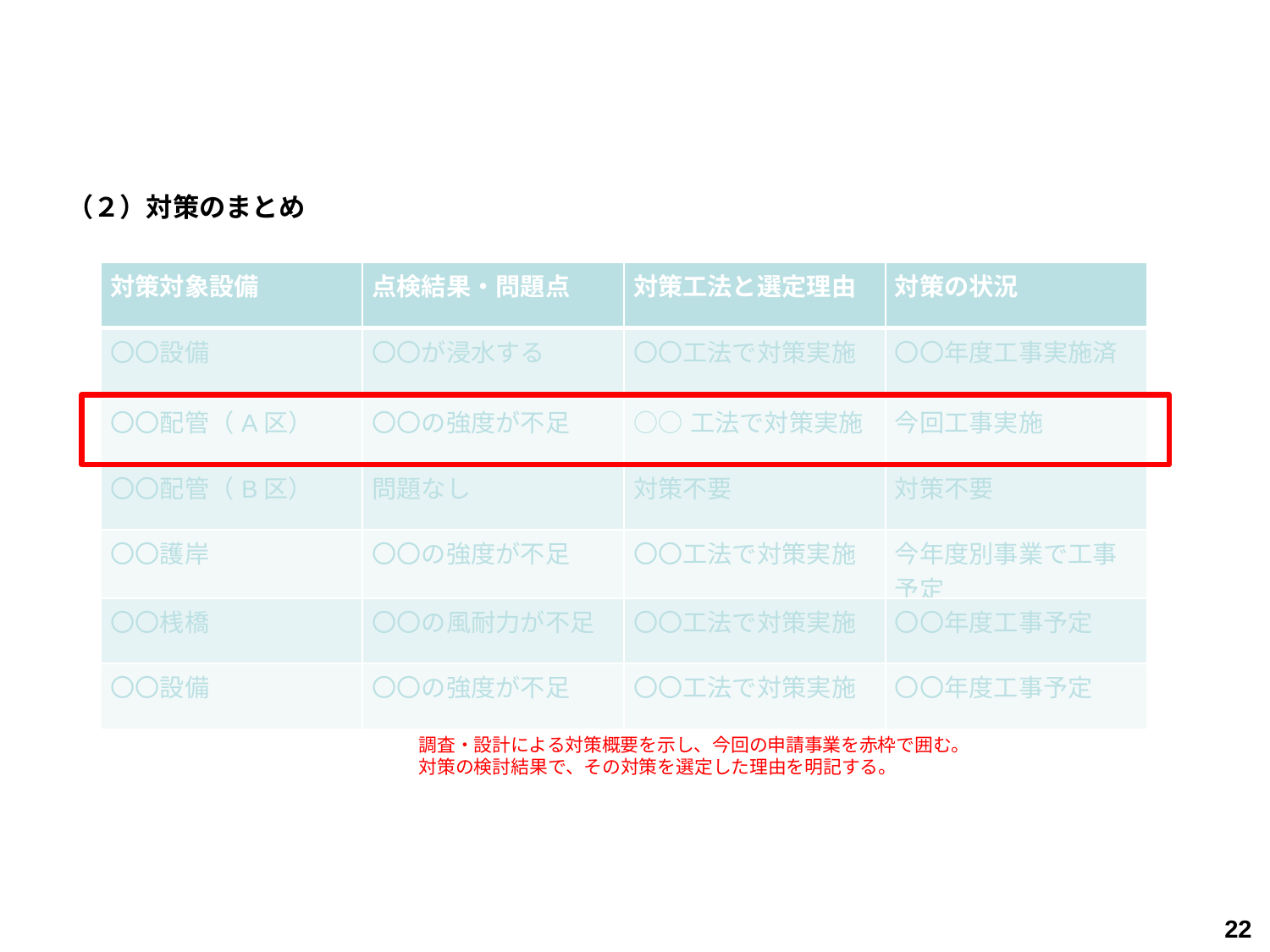

（２）対策のまとめ
| 対策対象設備 | 点検結果・問題点 | 対策工法と選定理由 | 対策の状況 |
| --- | --- | --- | --- |
| 〇〇設備 | 〇〇が浸水する | 〇〇工法で対策実施 | 〇〇年度工事実施済 |
| 〇〇配管（A区） | 〇〇の強度が不足 | ○○工法で対策実施 | 今回工事実施 |
| 〇〇配管（B区） | 問題なし | 対策不要 | 対策不要 |
| 〇〇護岸 | 〇〇の強度が不足 | 〇〇工法で対策実施 | 今年度別事業で工事予定 |
| 〇〇桟橋 | 〇〇の風耐力が不足 | 〇〇工法で対策実施 | 〇〇年度工事予定 |
| 〇〇設備 | 〇〇の強度が不足 | 〇〇工法で対策実施 | 〇〇年度工事予定 |

調査・設計による対策概要を示し、今回の申請事業を赤枠で囲む。
対策の検討結果で、その対策を選定した理由を明記する。
22